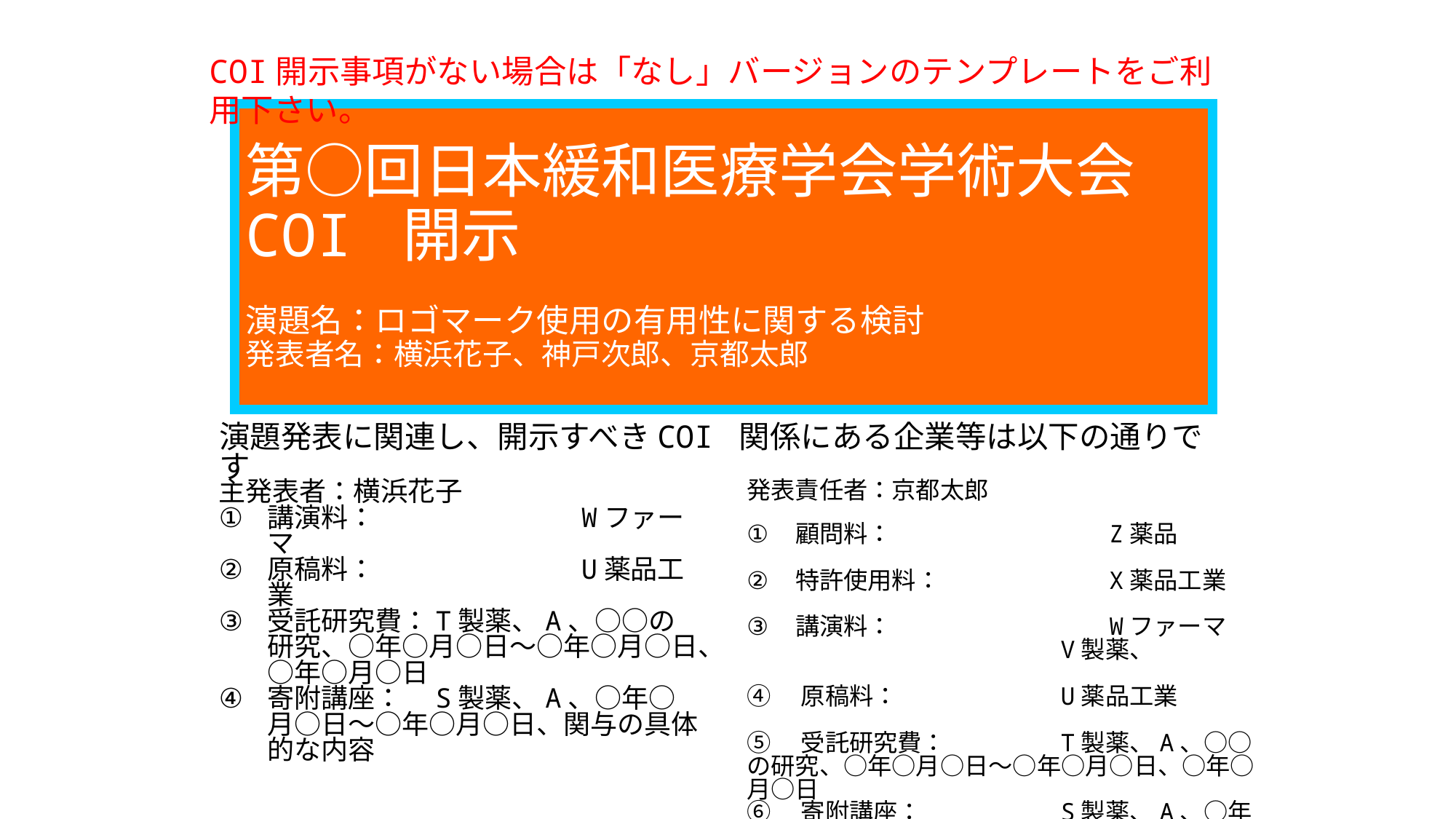

COI開示事項がない場合は「なし」バージョンのテンプレートをご利用下さい。
様式１－A
# 第○回日本緩和医療学会学術大会 COI 開示 演題名：ロゴマーク使用の有用性に関する検討 発表者名：横浜花子、神戸次郎、京都太郎

演題発表に関連し、開示すべきCOI 関係にある企業等は以下の通りです
主発表者：横浜花子
講演料：	Wファーマ
原稿料：	U薬品工業
受託研究費：T製薬、A、○○の研究、○年○月○日～○年○月○日、○年○月○日
寄附講座：　S製薬、A、○年○月○日～○年○月○日、関与の具体的な内容
発表責任者：京都太郎

顧問料：	Z薬品
特許使用料：	X薬品工業
講演料：	Wファーマ
	V製薬、
④　原稿料：	U薬品工業
⑤　受託研究費：	T製薬、A、○○の研究、○年○月○日～○年○月○日、○年○月○日
⑥　寄附講座：	S製薬、A、○年○月○日～○年○月○日、関与の具体的な内容